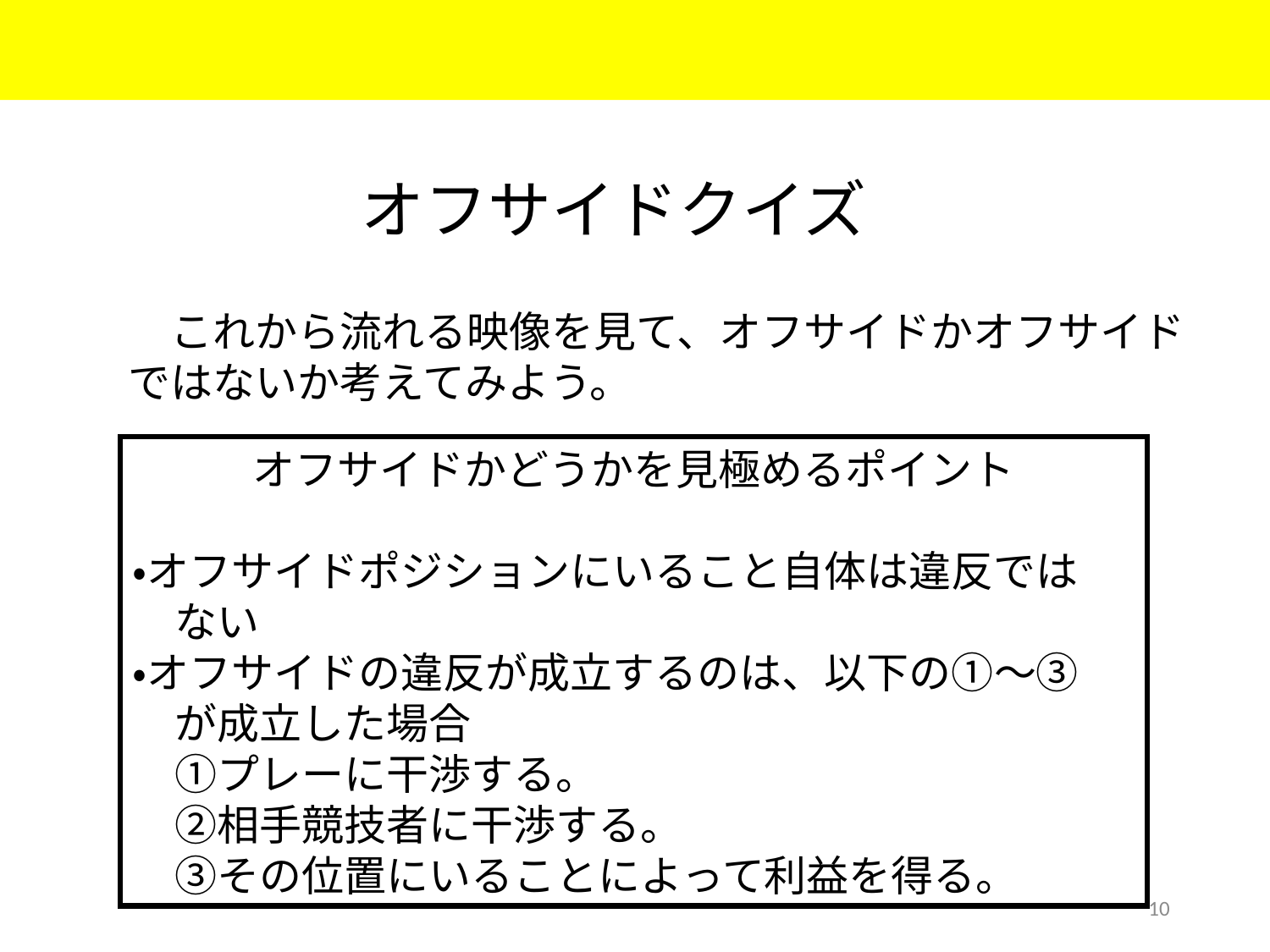

オフサイドクイズ
　これから流れる映像を見て、オフサイドかオフサイドではないか考えてみよう。

オフサイドかどうかを見極めるポイント

・オフサイドポジションにいること自体は違反では
　ない
・オフサイドの違反が成立するのは、以下の①～③
　が成立した場合
　①プレーに干渉する。
　②相手競技者に干渉する。
　③その位置にいることによって利益を得る。
10